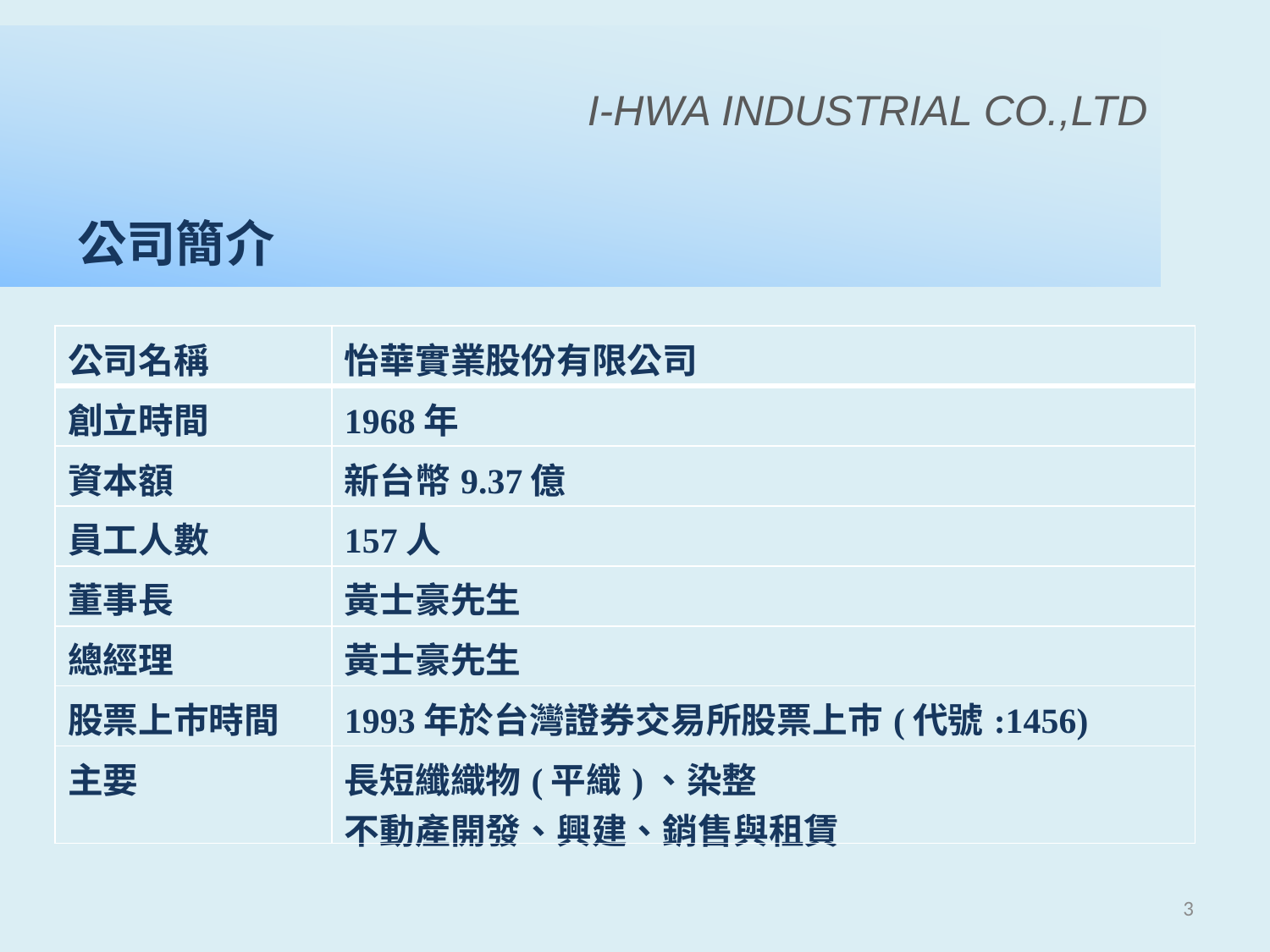

I-HWA INDUSTRIAL CO.,LTD
公司簡介
| 公司名稱 | 怡華實業股份有限公司 |
| --- | --- |
| 創立時間 | 1968年 |
| 資本額 | 新台幣9.37億 |
| 員工人數 | 157人 |
| 董事長 | 黃士豪先生 |
| 總經理 | 黃士豪先生 |
| 股票上巿時間 | 1993年於台灣證券交易所股票上巿(代號:1456) |
| 主要 | 長短纖織物(平織)、染整 不動產開發、興建、銷售與租賃 |
3